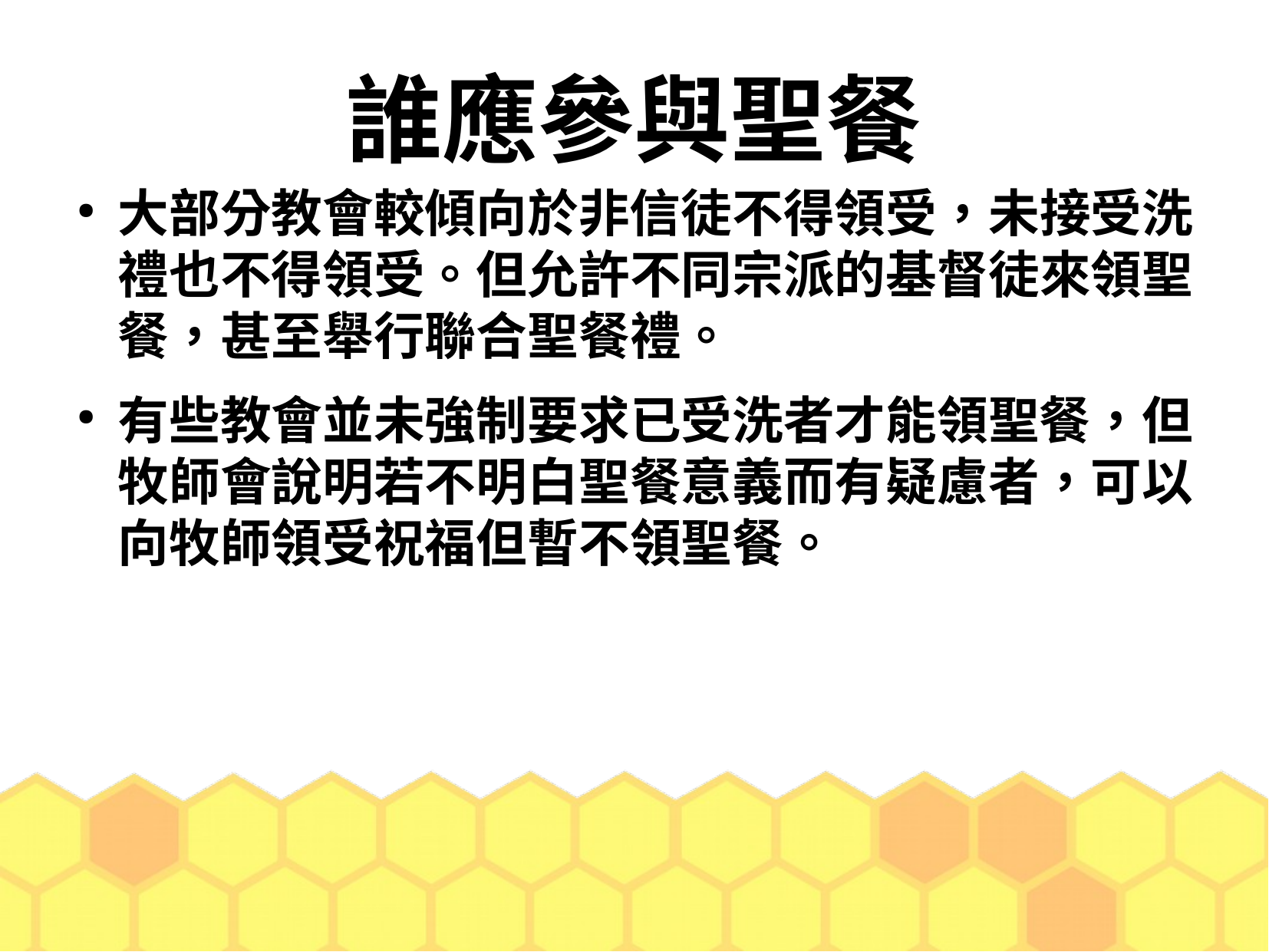

誰應參與聖餐
大部分教會較傾向於非信徒不得領受，未接受洗禮也不得領受。但允許不同宗派的基督徒來領聖餐，甚至舉行聯合聖餐禮。
有些教會並未強制要求已受洗者才能領聖餐，但牧師會說明若不明白聖餐意義而有疑慮者，可以向牧師領受祝福但暫不領聖餐。